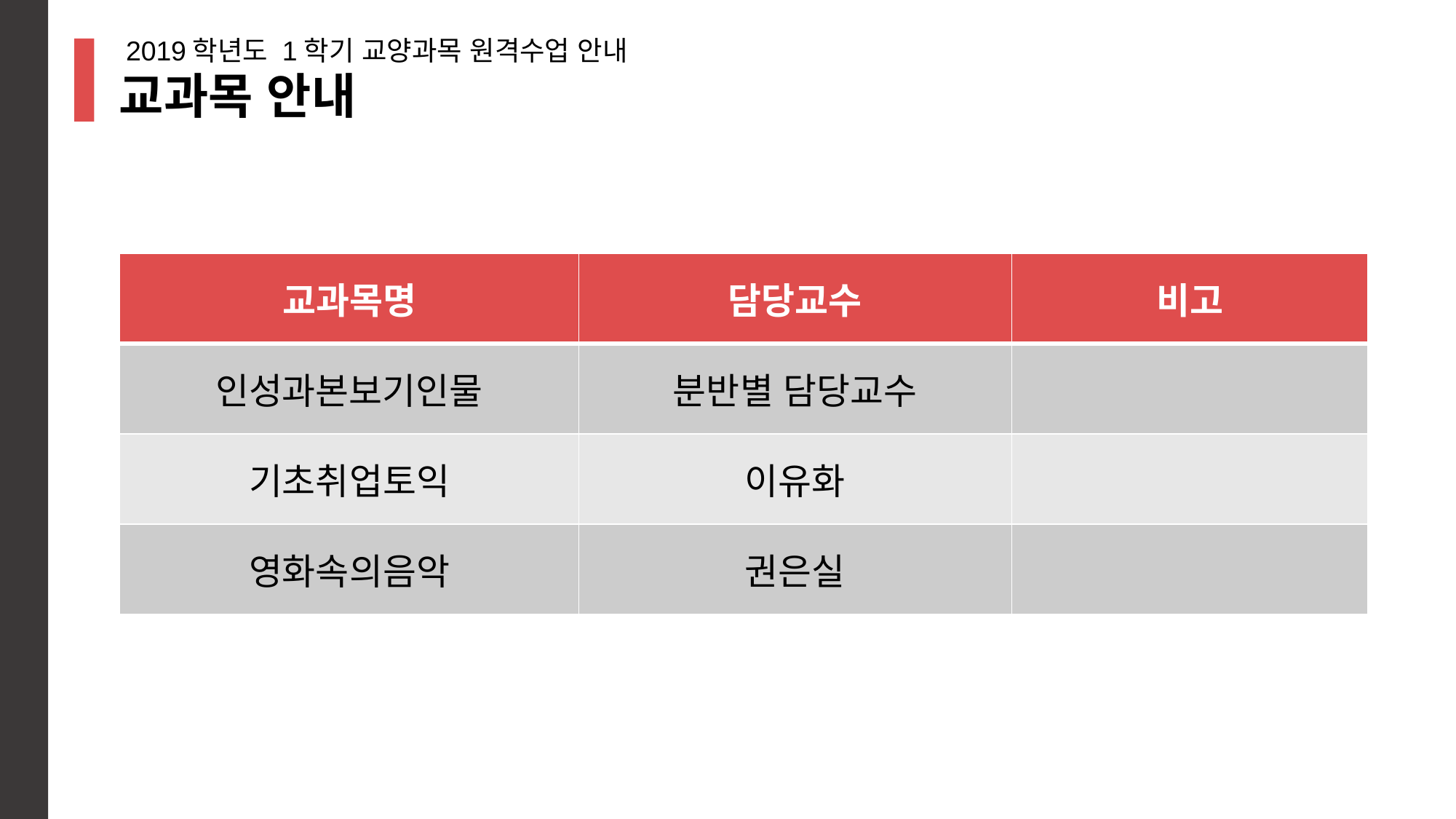

2019학년도 1학기 교양과목 원격수업 안내

교과목 안내

| 교과목명 | 담당교수 | 비고 |
| --- | --- | --- |
| 인성과본보기인물 | 분반별 담당교수 |  |
| 기초취업토익 | 이유화 |  |
| 영화속의음악 | 권은실 |  |